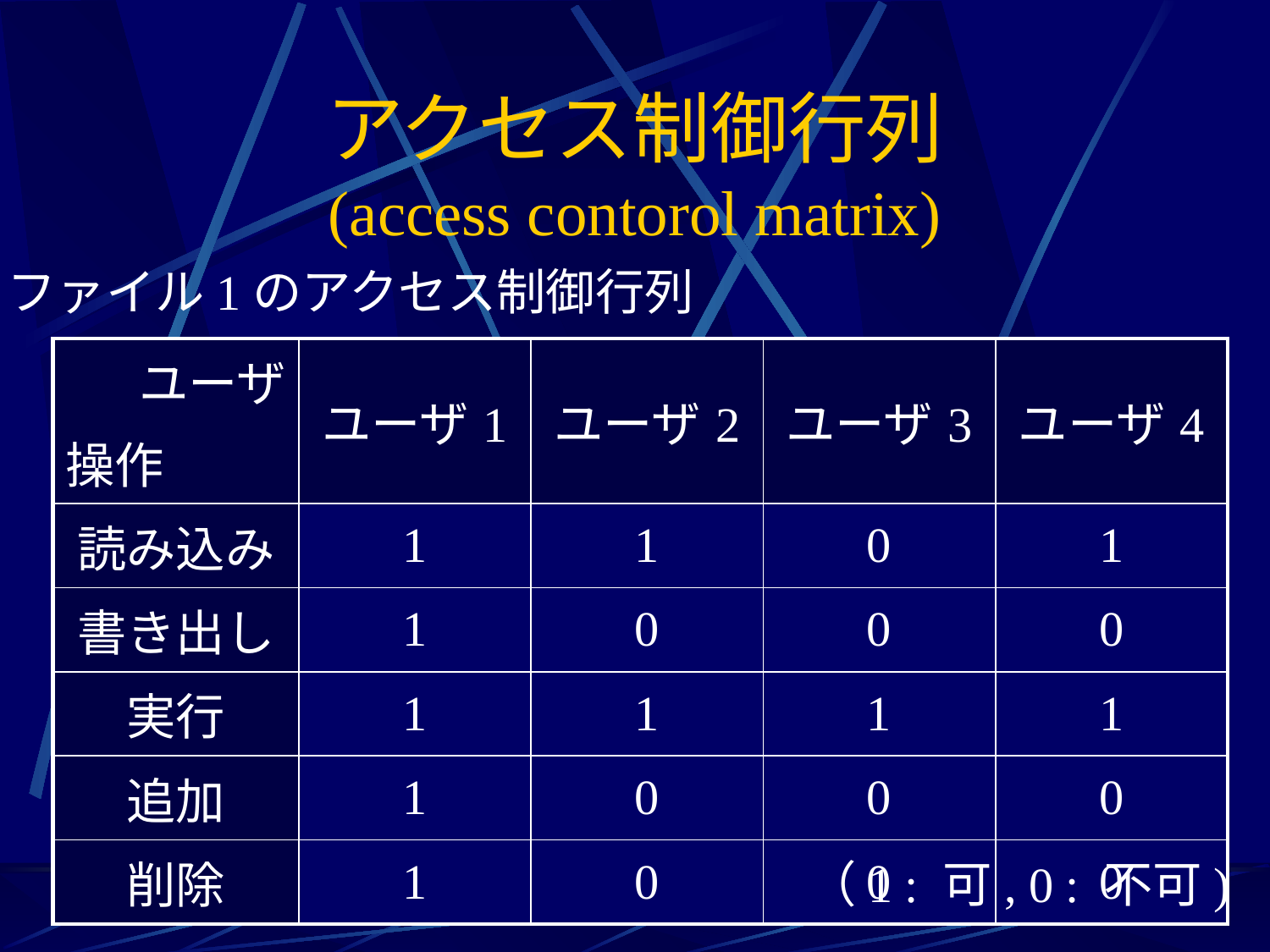

# アクセス制御行列 (access contorol matrix)
ファイル1のアクセス制御行列
| ユーザ 操作 | ユーザ1 | ユーザ2 | ユーザ3 | ユーザ4 |
| --- | --- | --- | --- | --- |
| 読み込み | 1 | 1 | 0 | 1 |
| 書き出し | 1 | 0 | 0 | 0 |
| 実行 | 1 | 1 | 1 | 1 |
| 追加 | 1 | 0 | 0 | 0 |
| 削除 | 1 | 0 | 0 | 0 |
（1 : 可, 0 : 不可)